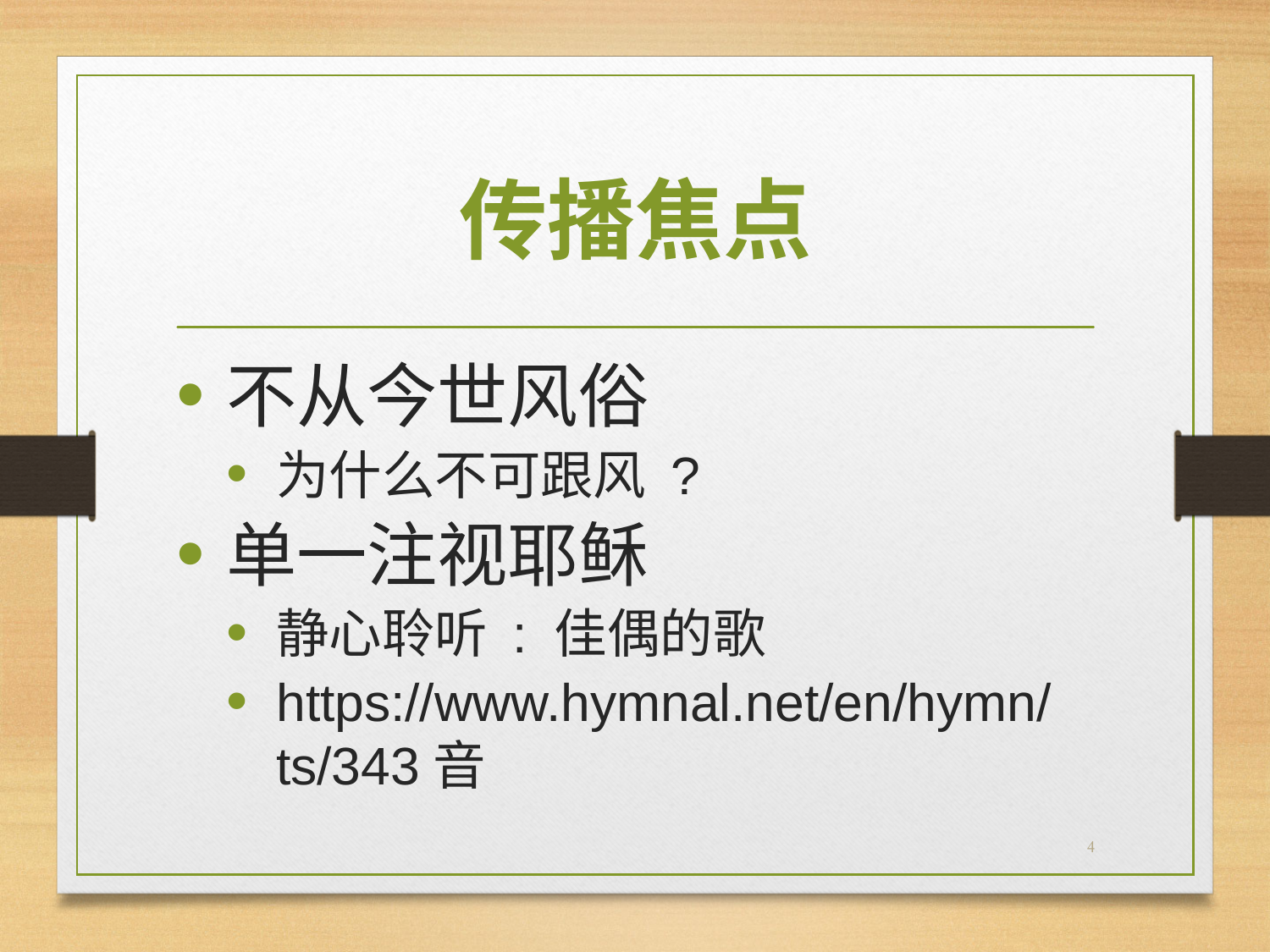

# 传播焦点
不从今世风俗
为什么不可跟风 ?
单一注视耶稣
静心聆听 : 佳偶的歌
https://www.hymnal.net/en/hymn/ts/343音

4